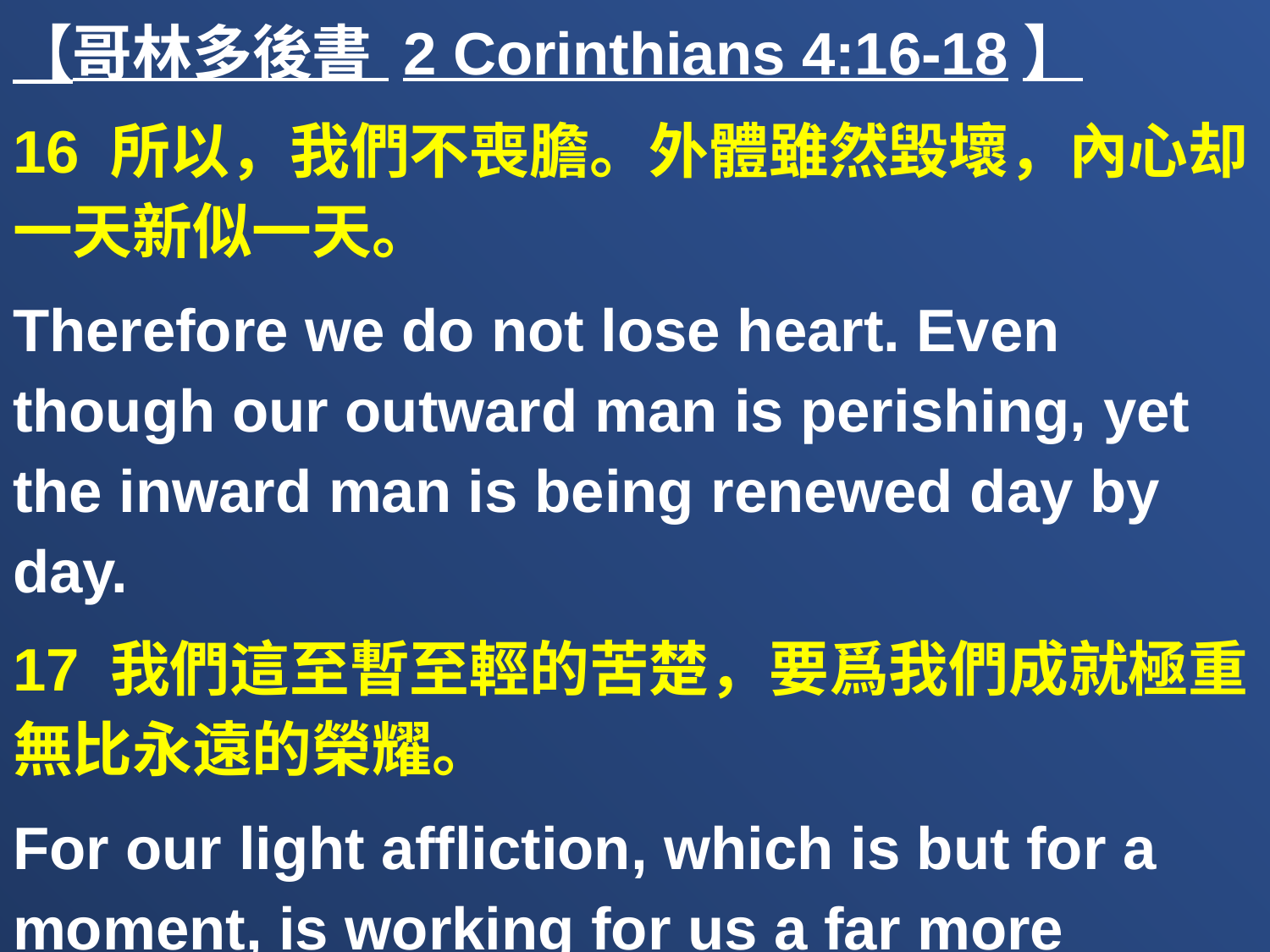

【哥林多後書 2 Corinthians 4:16-18】
16 所以，我們不喪膽。外體雖然毀壞，內心却一天新似一天。
Therefore we do not lose heart. Even though our outward man is perishing, yet the inward man is being renewed day by day.
17 我們這至暫至輕的苦楚，要爲我們成就極重無比永遠的榮耀。
For our light affliction, which is but for a moment, is working for us a far more exceeding and eternal weight of glory,